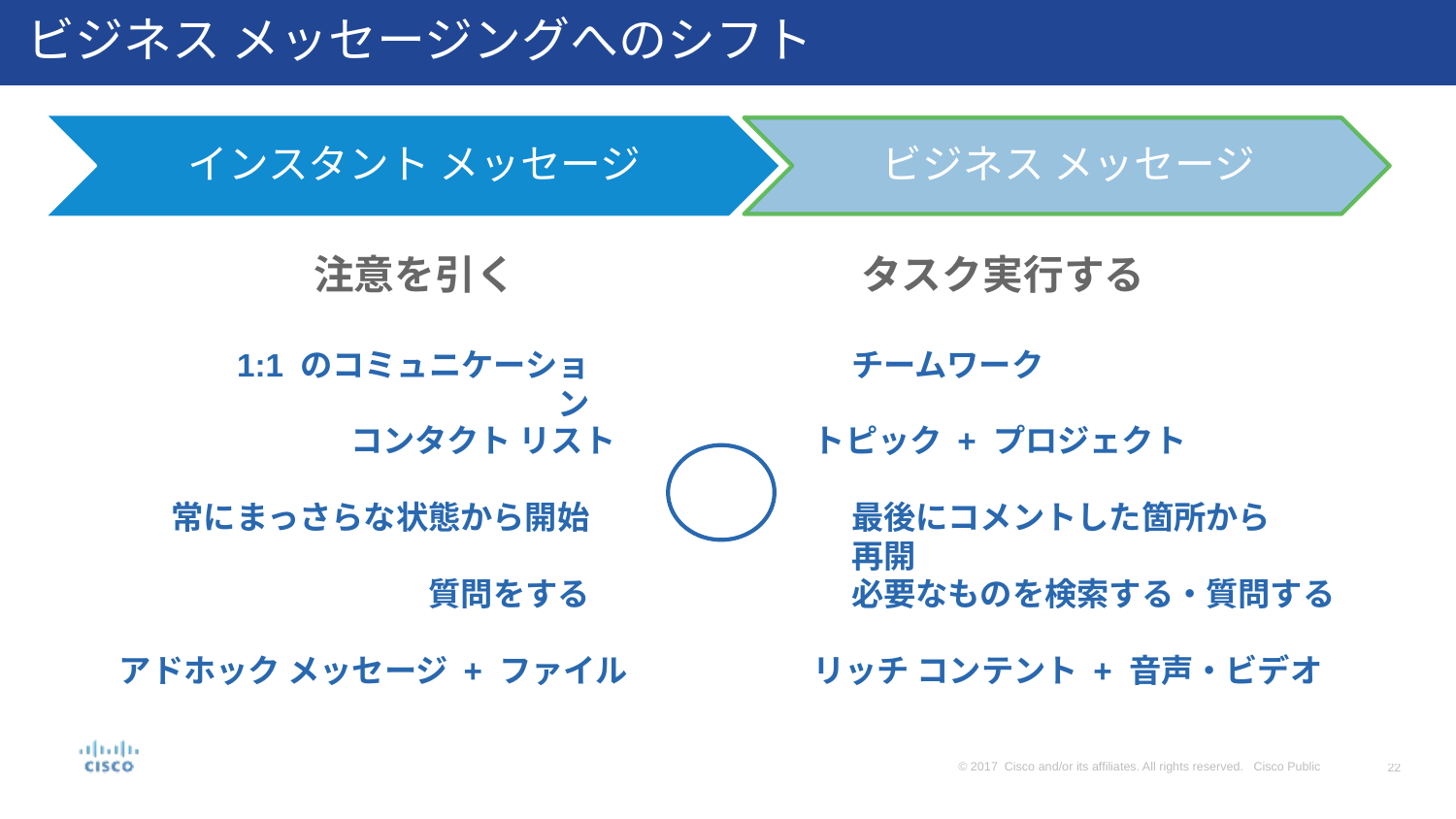

ビジネス メッセージングへのシフト
インスタント メッセージ
ビジネス メッセージ
注意を引く
タスク実行する
1:1 のコミュニケーション
チームワーク
コンタクト リスト
トピック + プロジェクト

vs
常にまっさらな状態から開始
最後にコメントした箇所から再開

質問をする
必要なものを検索する・質問する
アドホック メッセージ + ファイル
リッチ コンテント + 音声・ビデオ